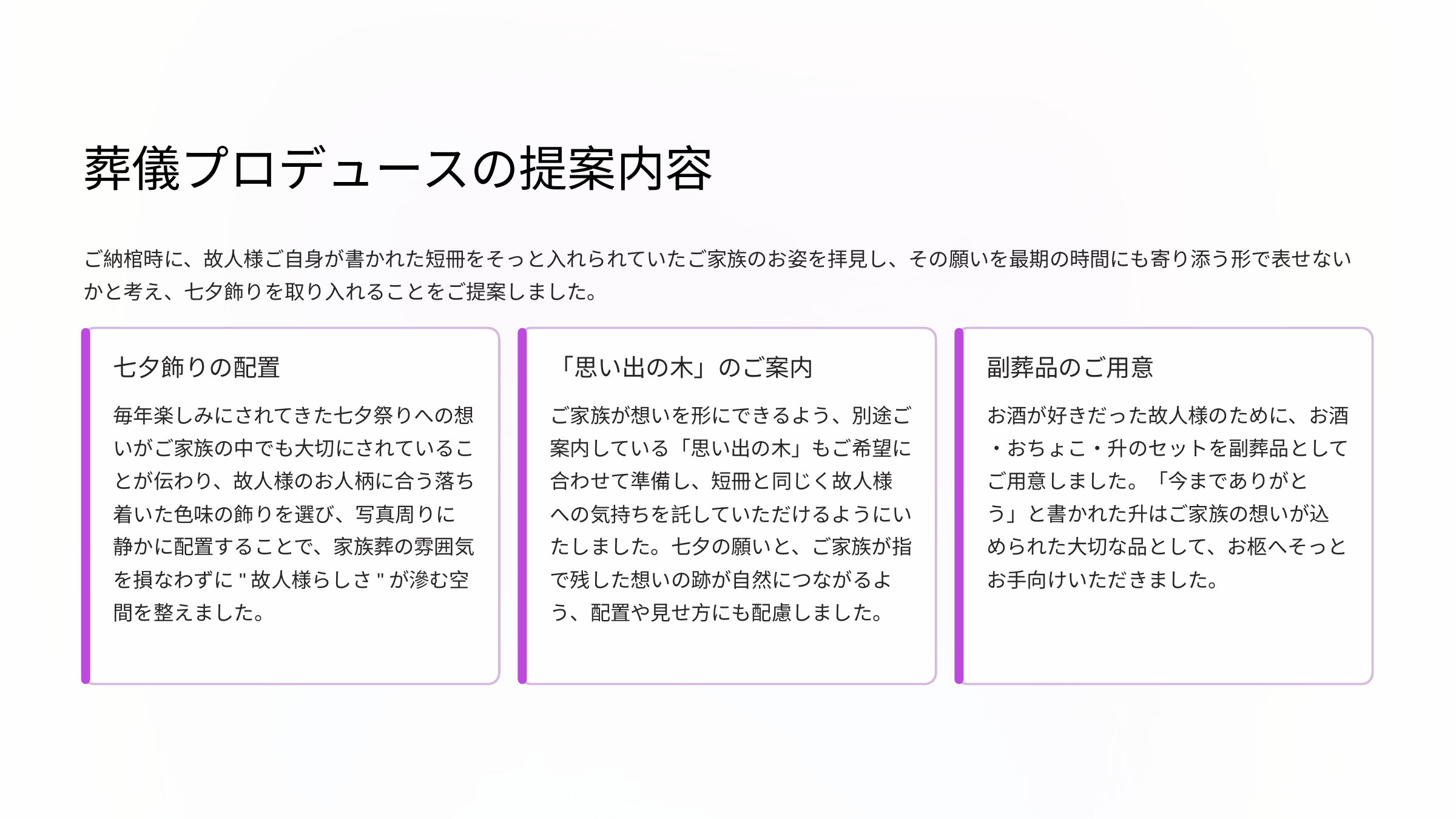

葬儀プロデュースの提案内容
ご納棺時に、故人様ご自身が書かれた短冊をそっと入れられていたご家族のお姿を拝見し、その願いを最期の時間にも寄り添う形で表せないかと考え、七夕飾りを取り入れることをご提案しました。

七夕飾りの配置
「思い出の木」のご案内
副葬品のご用意
毎年楽しみにされてきた七夕祭りへの想いがご家族の中でも大切にされていることが伝わり、故人様のお人柄に合う落ち着いた色味の飾りを選び、写真周りに静かに配置することで、家族葬の雰囲気を損なわずに"故人様らしさ"が滲む空間を整えました。
ご家族が想いを形にできるよう、別途ご案内している「思い出の木」もご希望に合わせて準備し、短冊と同じく故人様への気持ちを託していただけるようにいたしました。七夕の願いと、ご家族が指で残した想いの跡が自然につながるよう、配置や見せ方にも配慮しました。
お酒が好きだった故人様のために、お酒・おちょこ・升のセットを副葬品としてご用意しました。「今までありがとう」と書かれた升はご家族の想いが込められた大切な品として、お柩へそっとお手向けいただきました。